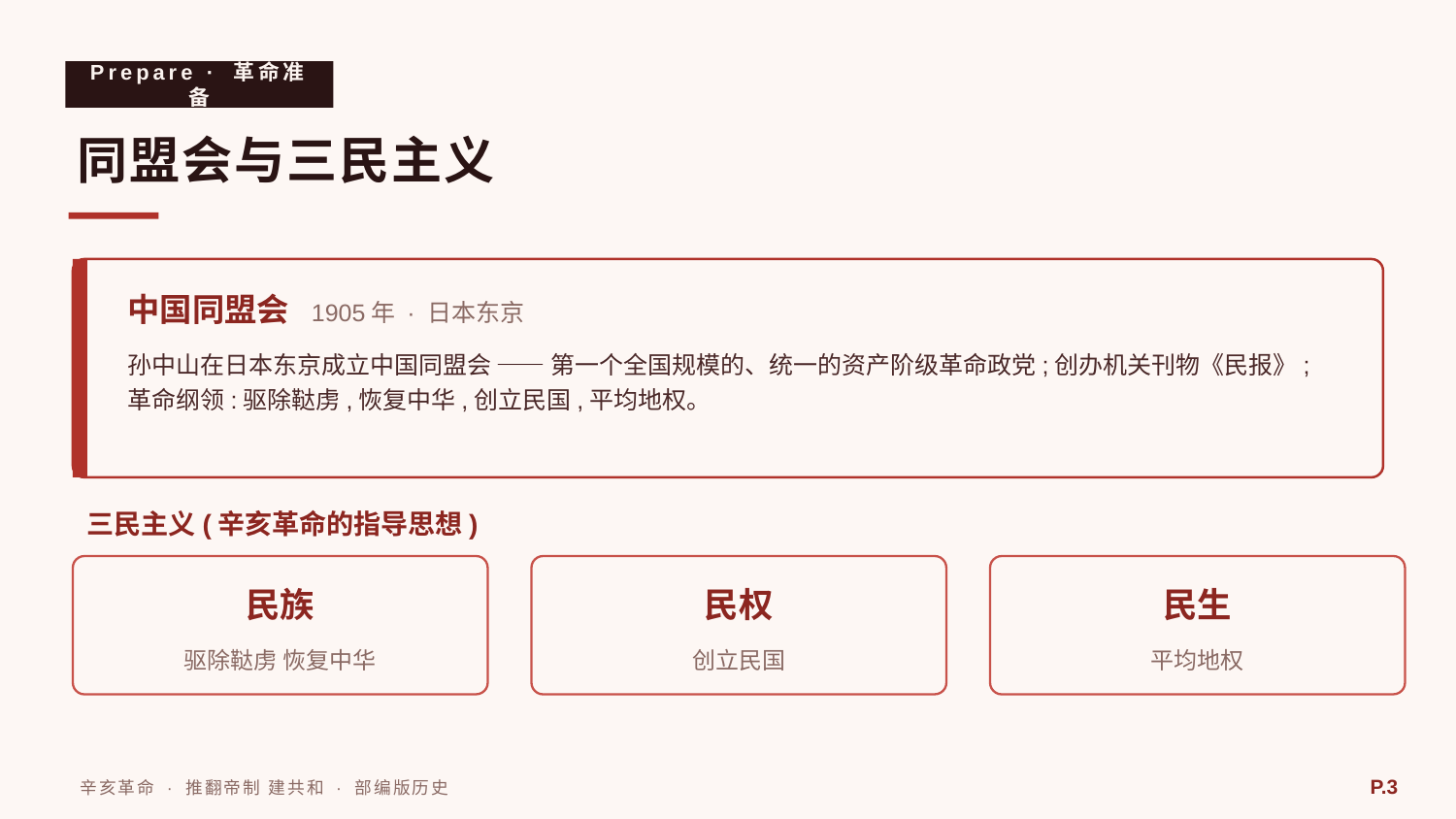

Prepare · 革命准备

同盟会与三民主义

中国同盟会  1905年 · 日本东京
孙中山在日本东京成立中国同盟会 —— 第一个全国规模的、统一的资产阶级革命政党;创办机关刊物《民报》;革命纲领:驱除鞑虏,恢复中华,创立民国,平均地权。
三民主义(辛亥革命的指导思想)

民族
民权
民生
驱除鞑虏 恢复中华
创立民国
平均地权
P.3
辛亥革命 · 推翻帝制 建共和 · 部编版历史